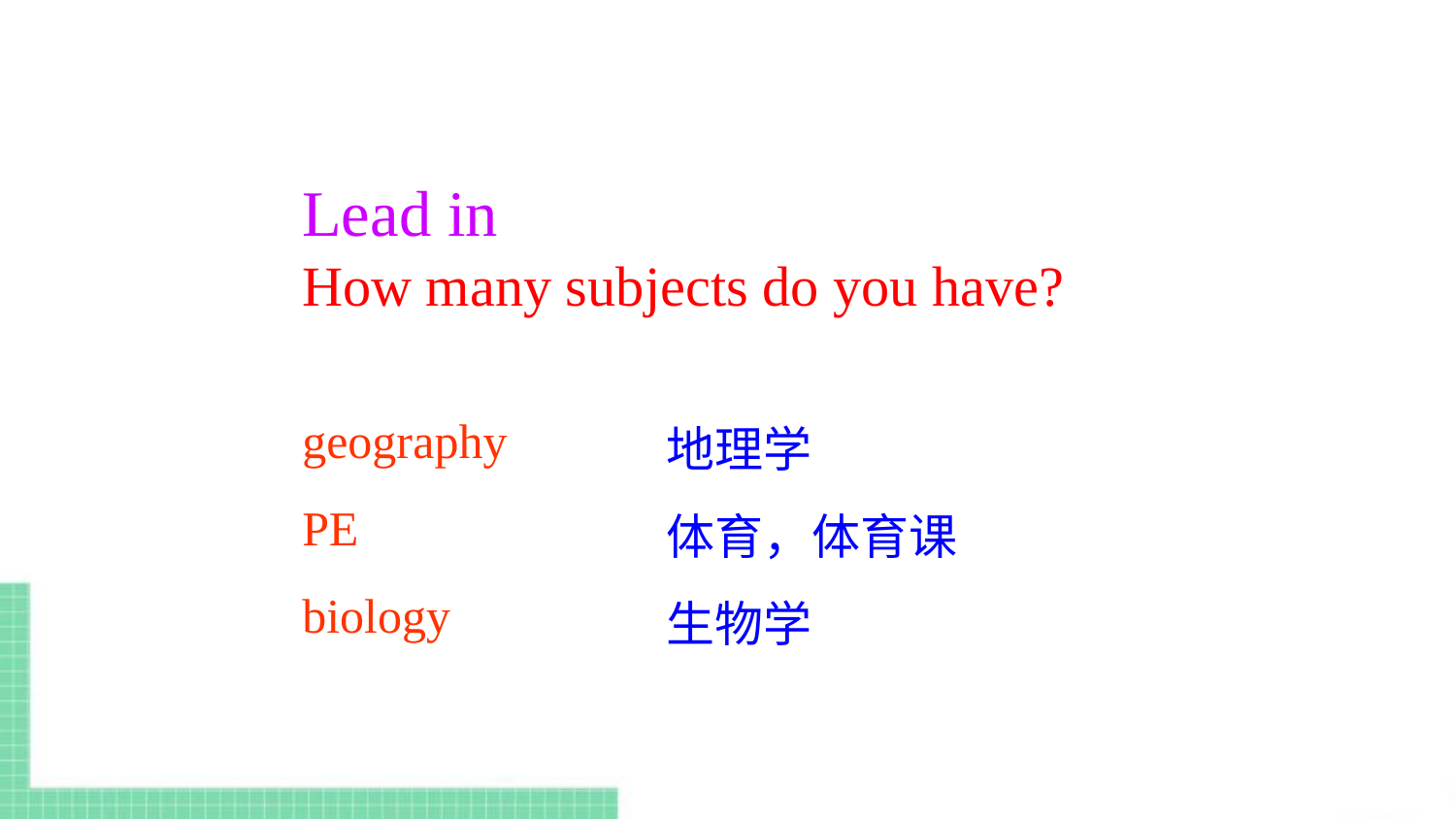

Lead in
How many subjects do you have?
geography
PE
biology
地理学
体育，体育课
生物学